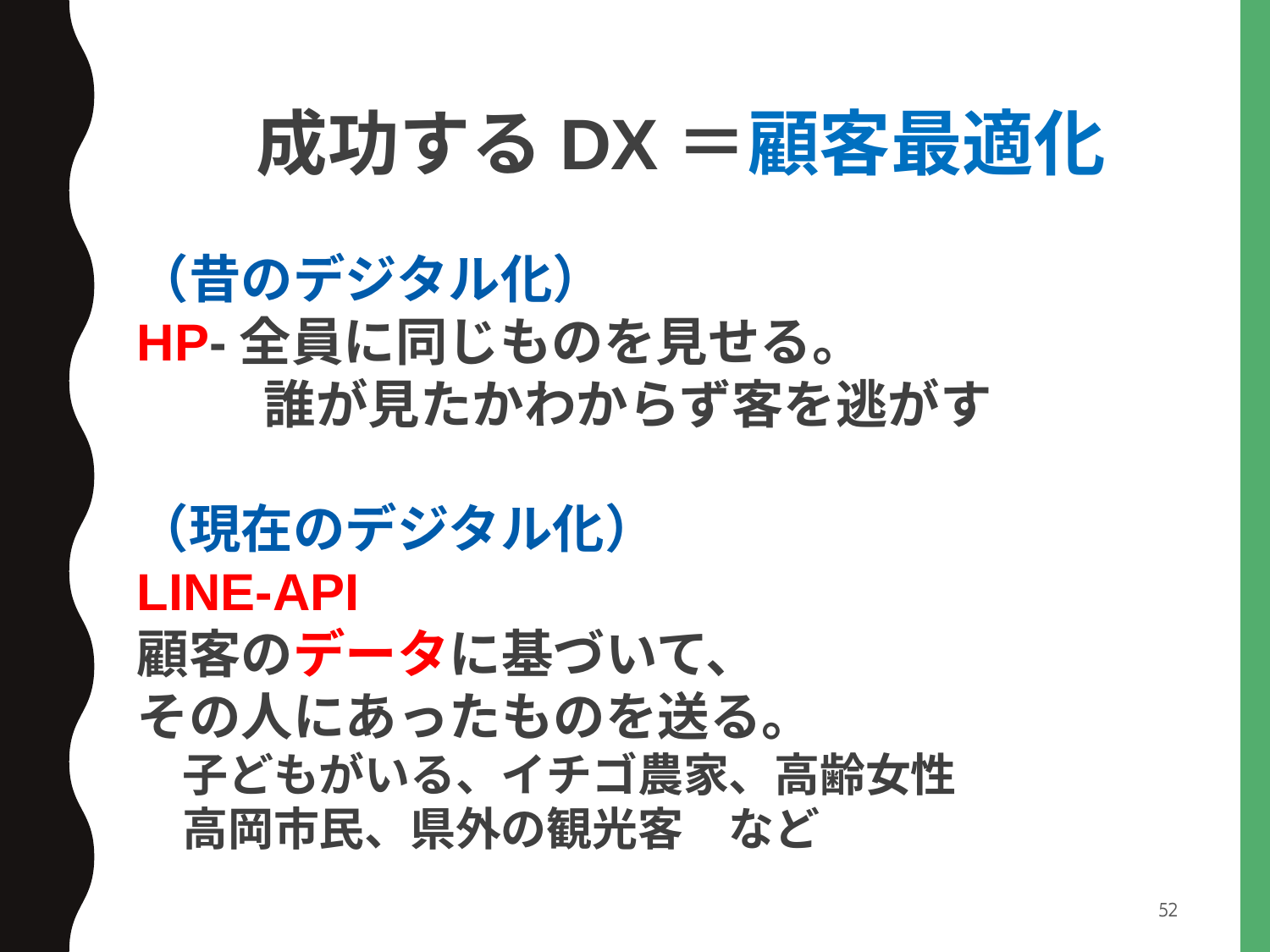

成功するDX＝顧客最適化

（昔のデジタル化）
HP-全員に同じものを見せる。
	誰が見たかわからず客を逃がす

（現在のデジタル化）
LINE-API
顧客のデータに基づいて、
その人にあったものを送る。
　子どもがいる、イチゴ農家、高齢女性
　高岡市民、県外の観光客　など

52